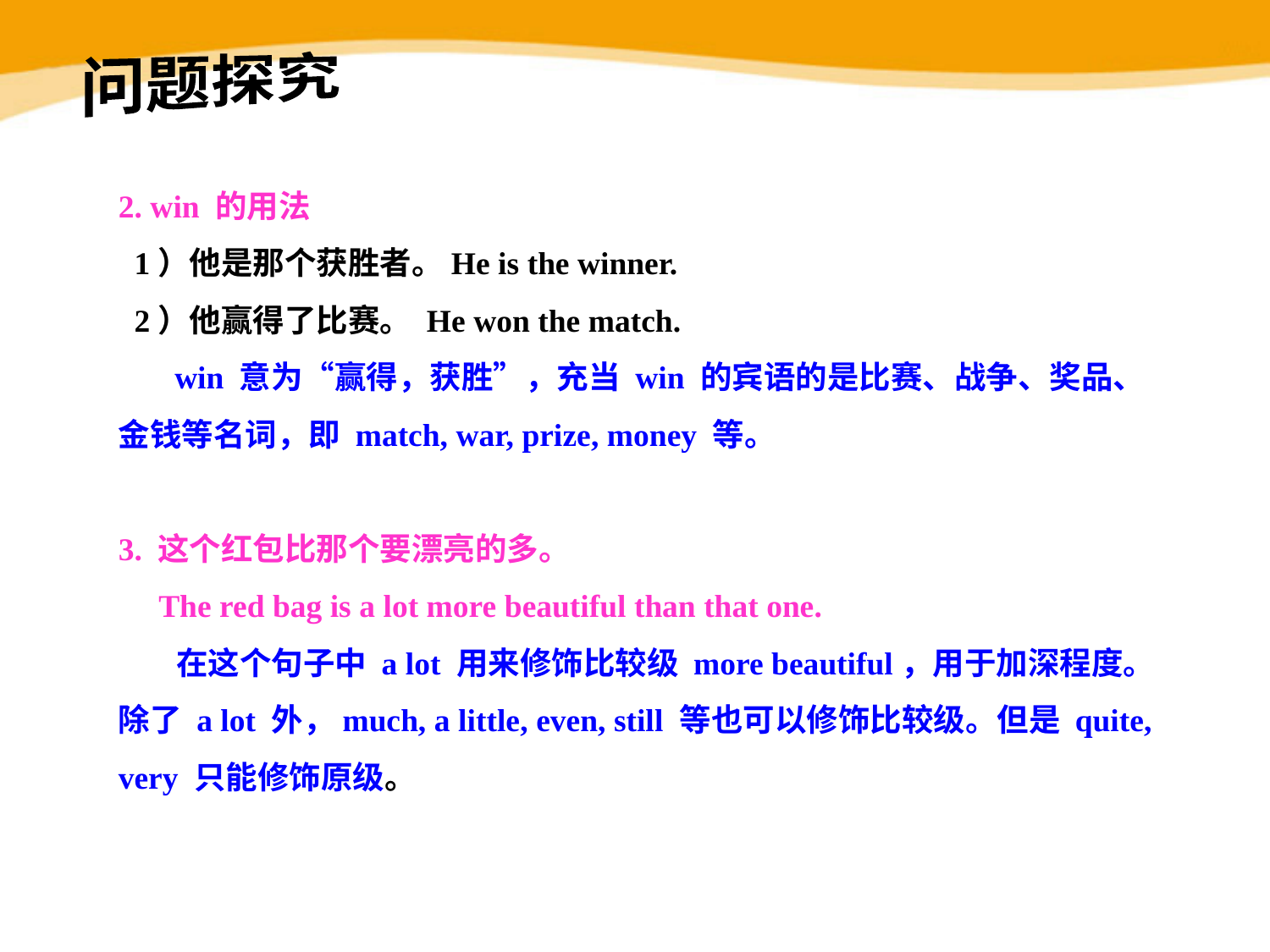

问题探究
2. win 的用法
  1）他是那个获胜者。He is the winner.
  2）他赢得了比赛。 He won the match.
       win 意为“赢得，获胜”，充当 win 的宾语的是比赛、战争、奖品、金钱等名词，即 match, war, prize, money 等。

3. 这个红包比那个要漂亮的多。
     The red bag is a lot more beautiful than that one.
       在这个句子中 a lot 用来修饰比较级 more beautiful，用于加深程度。除了 a lot 外，much, a little, even, still 等也可以修饰比较级。但是 quite, very 只能修饰原级。